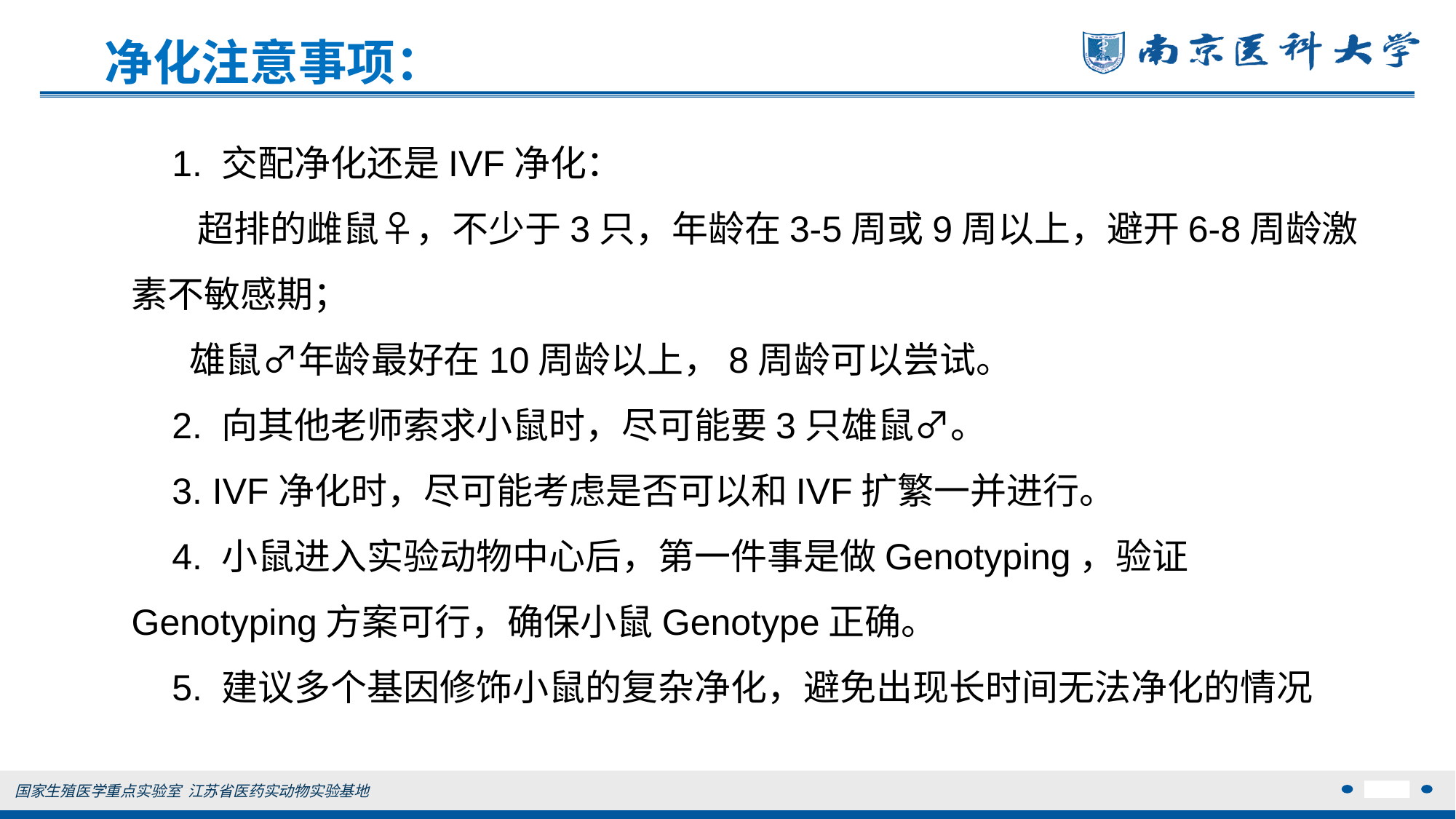

净化注意事项：
    1. 交配净化还是IVF净化：
       超排的雌鼠♀，不少于3只，年龄在3-5周或9周以上，避开6-8周龄激素不敏感期；
      雄鼠♂年龄最好在10周龄以上，8周龄可以尝试。
    2. 向其他老师索求小鼠时，尽可能要3只雄鼠♂。
    3. IVF净化时，尽可能考虑是否可以和IVF扩繁一并进行。
    4. 小鼠进入实验动物中心后，第一件事是做Genotyping，验证Genotyping方案可行，确保小鼠Genotype正确。
    5. 建议多个基因修饰小鼠的复杂净化，避免出现长时间无法净化的情况